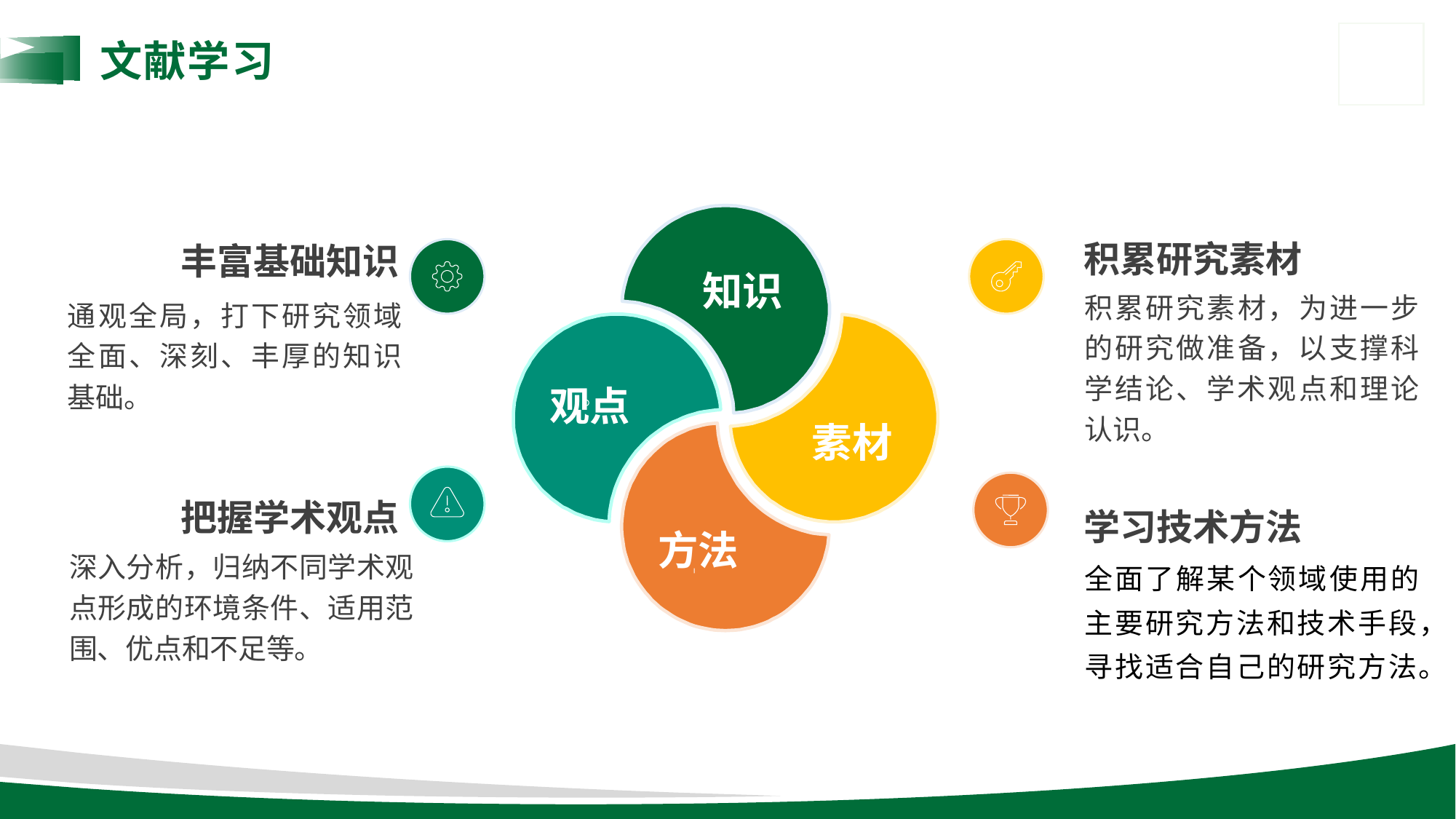

文献学习

积累研究素材
丰富基础知识

知识
积累研究素材，为进一步的研究做准备，以支撑科学结论、学术观点和理论认识。
通观全局，打下研究领域全面、深刻、丰厚的知识基础。
观点
素材

把握学术观点
学习技术方法
方法
深入分析，归纳不同学术观点形成的环境条件、适用范围、优点和不足等。
全面了解某个领域使用的主要研究方法和技术手段，寻找适合自己的研究方法。